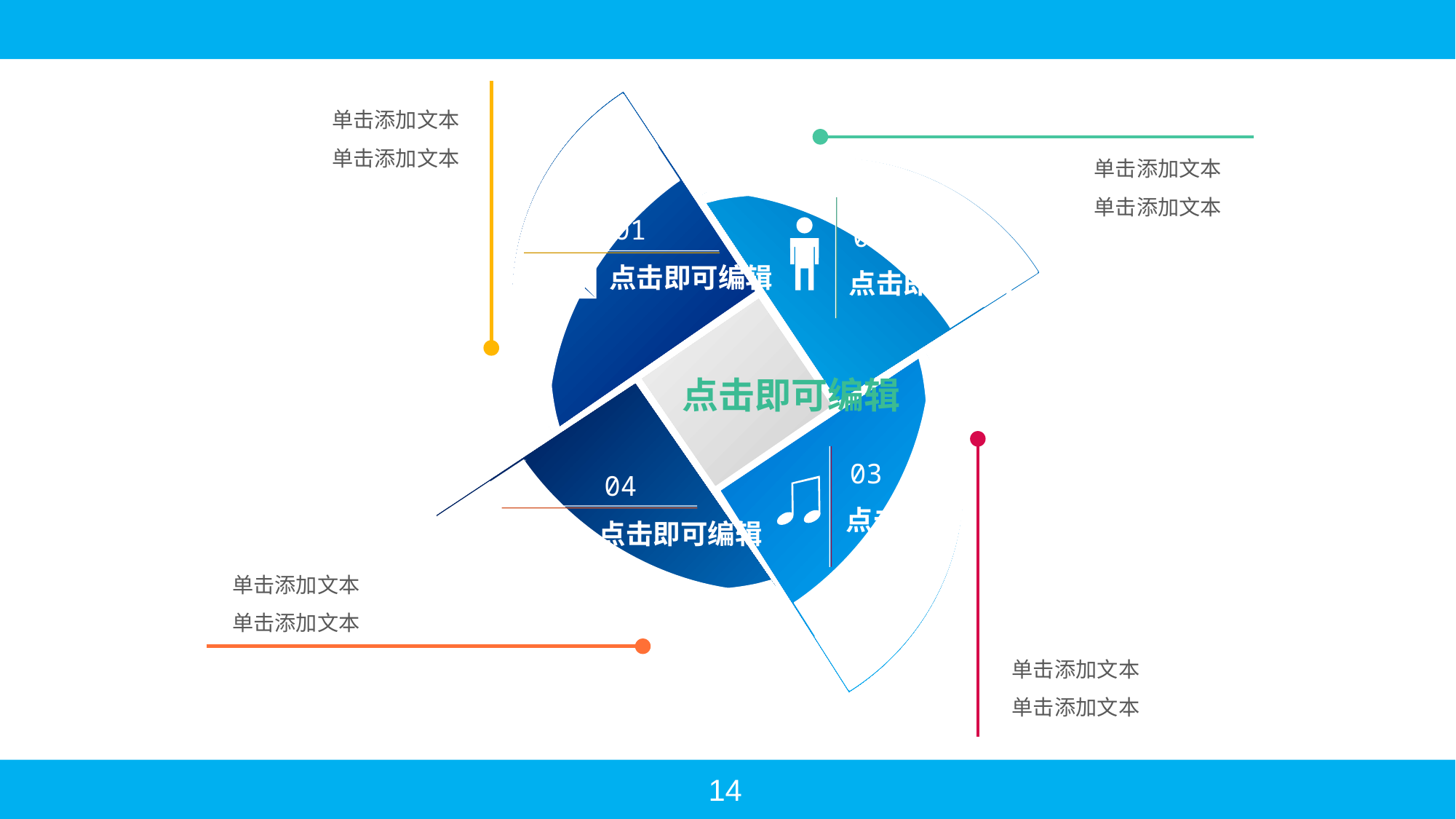

单击添加文本
单击添加文本

单击添加文本
单击添加文本

01

02

点击即可编辑
点击即可编辑

点击即可编辑

03

04

点击即可编辑
点击即可编辑

单击添加文本
单击添加文本

单击添加文本
单击添加文本

14